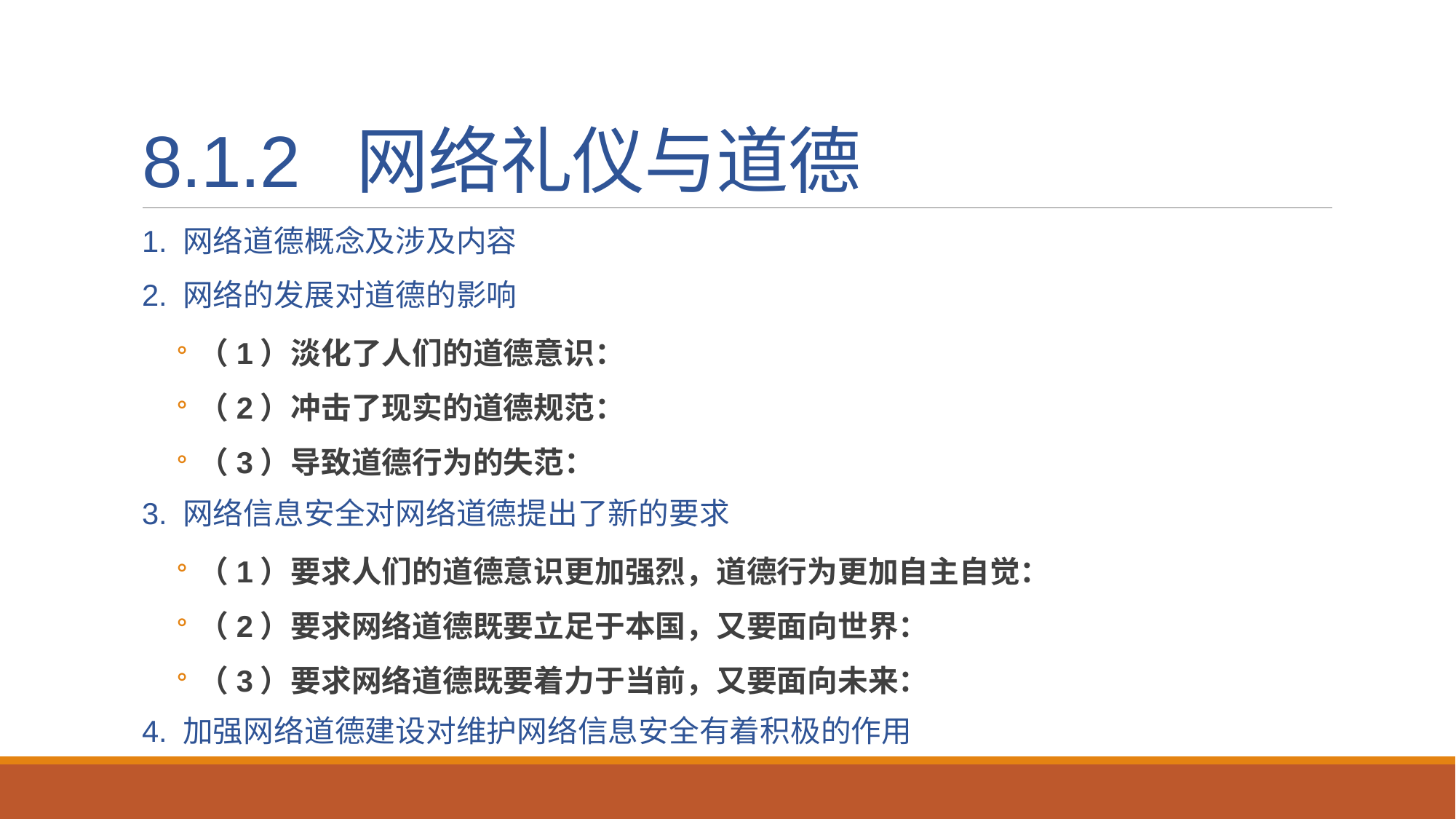

# 8.1.2  网络礼仪与道德
1. 网络道德概念及涉及内容
2. 网络的发展对道德的影响
（1）淡化了人们的道德意识：
（2）冲击了现实的道德规范：
（3）导致道德行为的失范：
3. 网络信息安全对网络道德提出了新的要求
（1）要求人们的道德意识更加强烈，道德行为更加自主自觉：
（2）要求网络道德既要立足于本国，又要面向世界：
（3）要求网络道德既要着力于当前，又要面向未来：
4. 加强网络道德建设对维护网络信息安全有着积极的作用